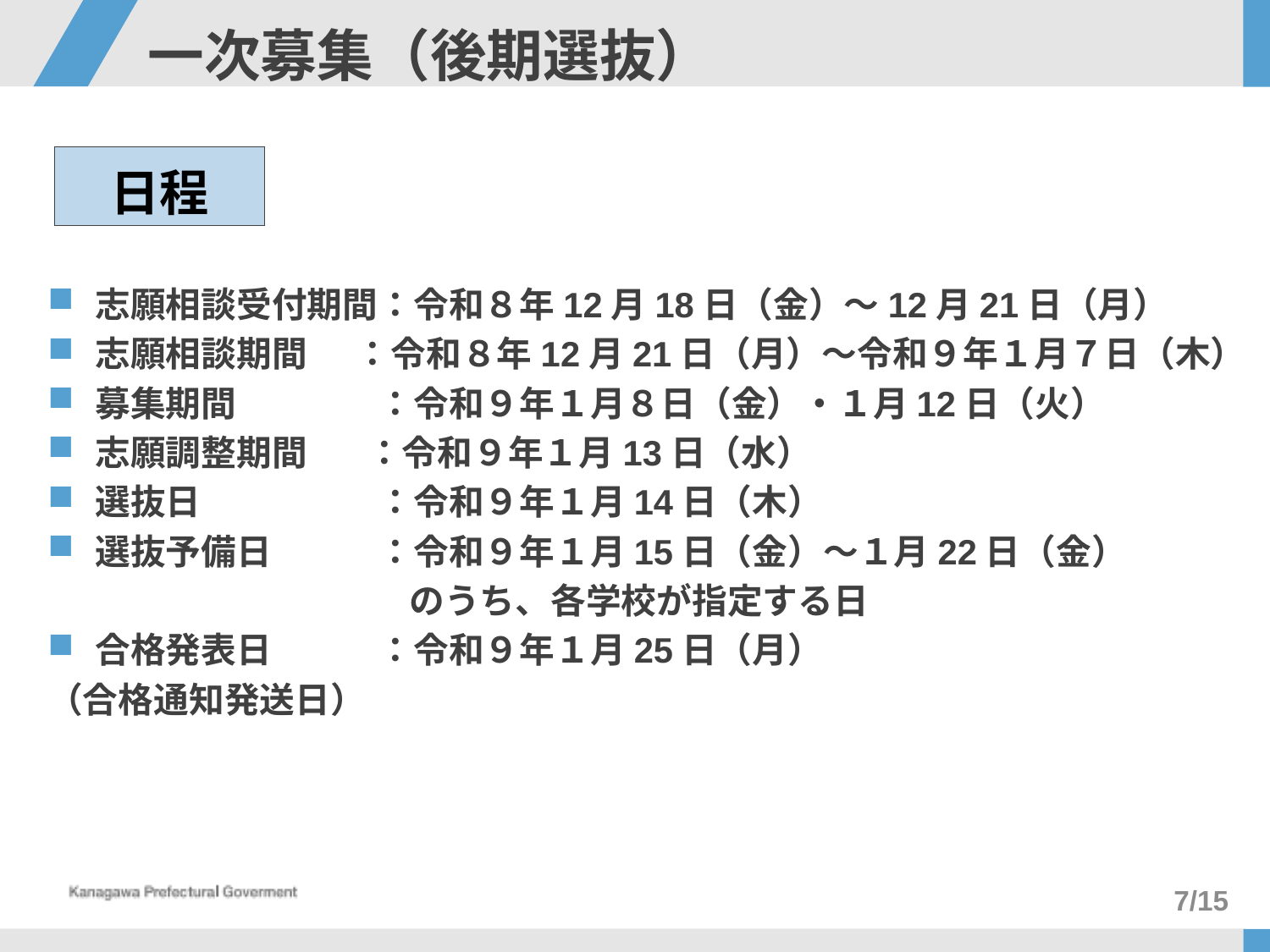

# 一次募集（後期選抜）
日程
志願相談受付期間：令和８年12月18日（金）～12月21日（月）
志願相談期間      ：令和８年12月21日（月）～令和９年１月７日（木）
募集期間　　　　：令和９年１月８日（金）・１月12日（火）
志願調整期間　   ：令和９年１月13日（水）
選抜日　　　　　：令和９年１月14日（木）
選抜予備日　　　：令和９年１月15日（金）～１月22日（金）
　　　　　　　　　　 のうち、各学校が指定する日
合格発表日　　　：令和９年１月25日（月）
（合格通知発送日）
7/15